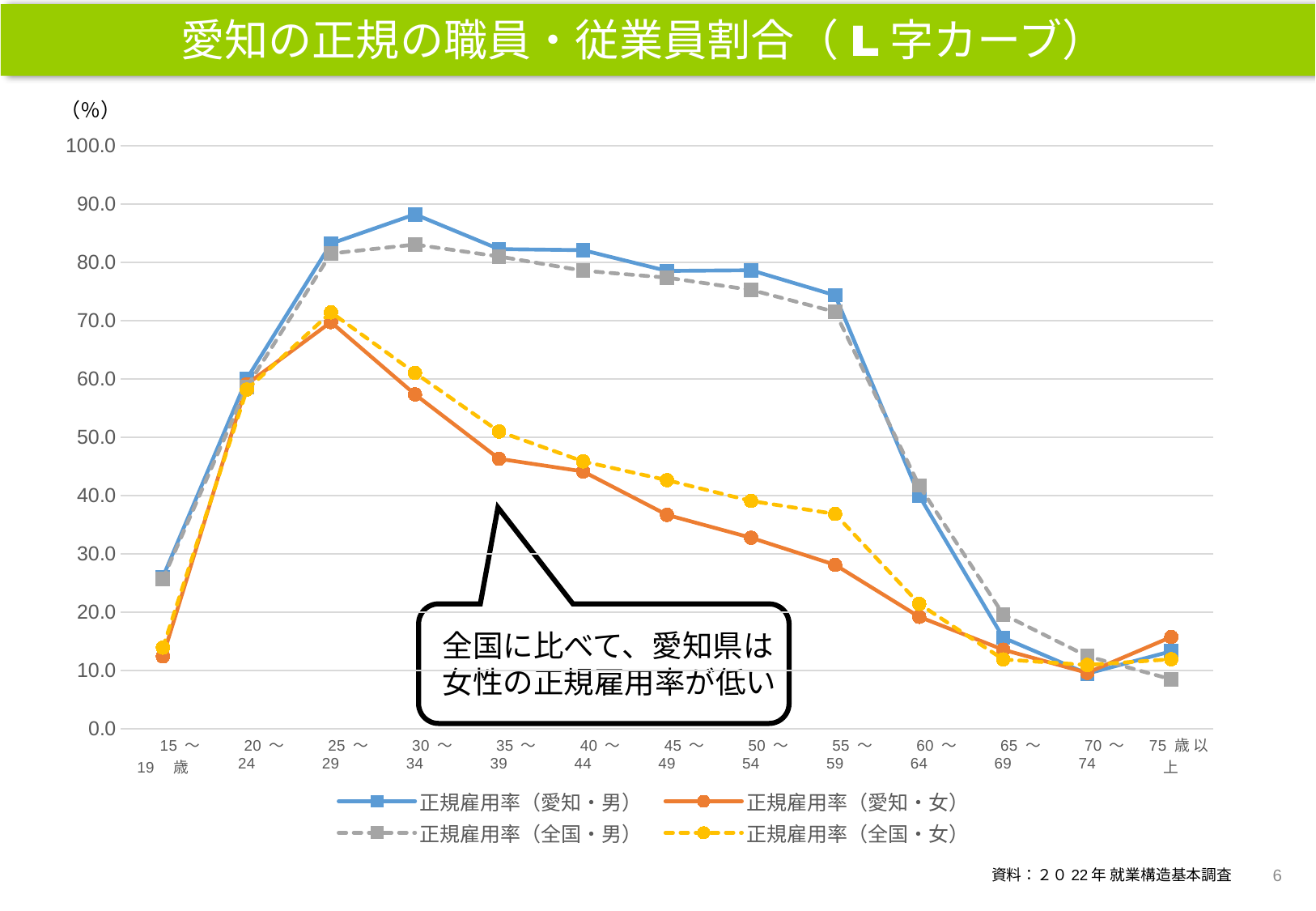

愛知の正規の職員・従業員割合（L字カーブ）
（％）

### Chart

| Category | 正規雇用率（愛知・男） | 正規雇用率（愛知・女） | 正規雇用率（全国・男） | 正規雇用率（全国・女） |
|---|---|---|---|---|
| 　　15 ～ 19　歳 | 26.0 | 12.389380530973451 | 25.63778199451824 | 13.898434516991218 |
| 　　20 ～ 24 | 60.0264725347452 | 59.093982420554426 | 58.62182193451543 | 58.16217719875748 |
| 　　25 ～ 29 | 83.18713450292398 | 69.73451327433628 | 81.49475912458603 | 71.4085254854369 |
| 　　30 ～ 34 | 88.20981713185756 | 57.32899022801303 | 83.02796528447445 | 61.01574803149607 |
| 　　35 ～ 39 | 82.24719101123596 | 46.288473144236576 | 80.9881120527307 | 50.97019475628565 |
| 　　40 ～ 44 | 82.06635867282654 | 44.11600669269381 | 78.5504773078769 | 45.83864389497833 |
| 　　45 ～ 49 | 78.51182197496523 | 36.65780141843972 | 77.35030308452815 | 42.61646761053547 |
| 　　50 ～ 54 | 78.62433862433862 | 32.73622928795343 | 75.25022128412883 | 39.04630081962764 |
| 　　55 ～ 59 | 74.32675044883304 | 28.095794392523366 | 71.48595474915291 | 36.81711002623626 |
| 　　60 ～ 64 | 39.94334277620396 | 19.179163378058405 | 41.68631303208906 | 21.404753761969904 |
| 　　65 ～ 69 | 15.601659751037344 | 13.536585365853659 | 19.58601573676681 | 11.869806959455238 |
| 　　70 ～ 74 | 9.436008676789589 | 9.574468085106384 | 12.43086505933523 | 10.922349547239364 |
|     75 歳 以 上 | 13.269493844049249 | 15.717092337917485 | 8.462814904208779 | 11.90556115027414 |
全国に比べて、愛知県は女性の正規雇用率が低い
6
資料：２０22年 就業構造基本調査